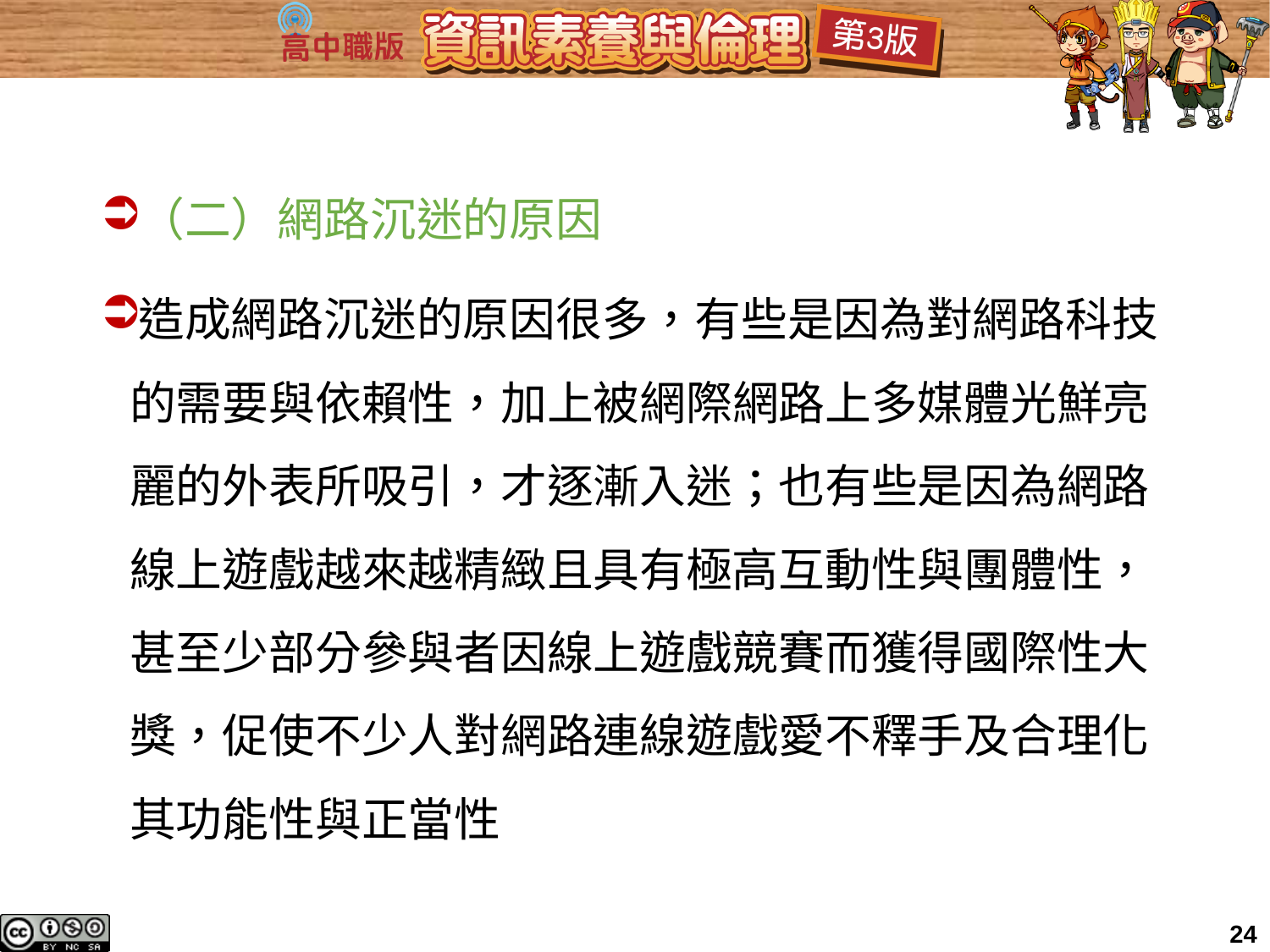

（二）網路沉迷的原因
造成網路沉迷的原因很多，有些是因為對網路科技的需要與依賴性，加上被網際網路上多媒體光鮮亮麗的外表所吸引，才逐漸入迷；也有些是因為網路線上遊戲越來越精緻且具有極高互動性與團體性，甚至少部分參與者因線上遊戲競賽而獲得國際性大獎，促使不少人對網路連線遊戲愛不釋手及合理化其功能性與正當性
24